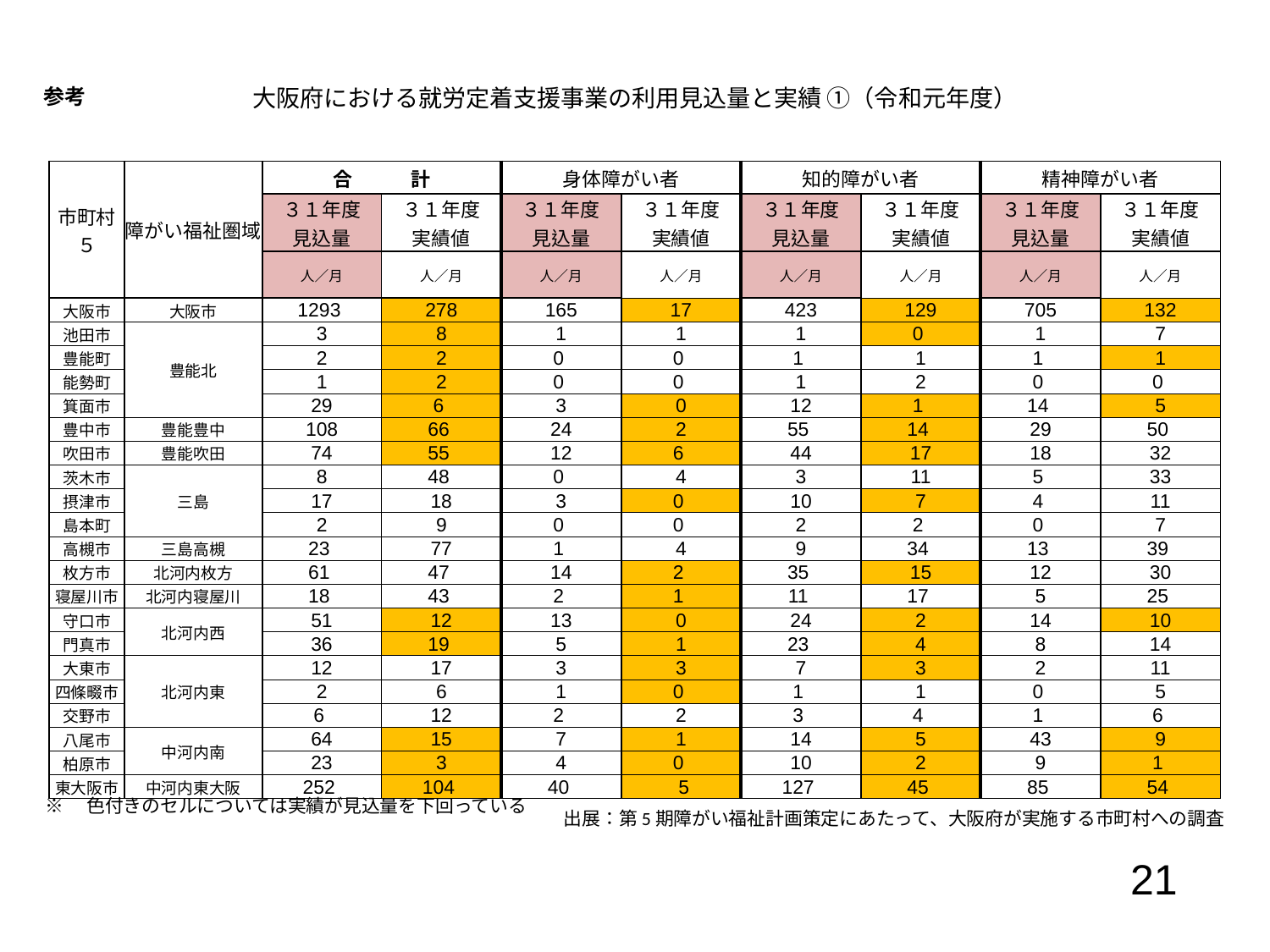

参考
大阪府における就労定着支援事業の利用見込量と実績 ➀（令和元年度）
| 市町村５ | 障がい福祉圏域 | 合　　　計 |  | 身体障がい者 |  | 知的障がい者 |  | 精神障がい者 |  |
| --- | --- | --- | --- | --- | --- | --- | --- | --- | --- |
|  |  | ３１年度 見込量 | ３１年度 実績値 | ３１年度 見込量 | ３１年度 実績値 | ３１年度 見込量 | ３１年度 実績値 | ３１年度 見込量 | ３１年度 実績値 |
|  |  | 人／月 | 人／月 | 人／月 | 人／月 | 人／月 | 人／月 | 人／月 | 人／月 |
| 大阪市 | 大阪市 | 1293 | 278 | 165 | 17 | 423 | 129 | 705 | 132 |
| 池田市 | 豊能北 | 3 | 8 | 1 | 1 | 1 | 0 | 1 | 7 |
| 豊能町 |  | 2 | 2 | 0 | 0 | 1 | 1 | 1 | 1 |
| 能勢町 |  | 1 | 2 | 0 | 0 | 1 | 2 | 0 | 0 |
| 箕面市 |  | 29 | 6 | 3 | 0 | 12 | 1 | 14 | 5 |
| 豊中市 | 豊能豊中 | 108 | 66 | 24 | 2 | 55 | 14 | 29 | 50 |
| 吹田市 | 豊能吹田 | 74 | 55 | 12 | 6 | 44 | 17 | 18 | 32 |
| 茨木市 | 三島 | 8 | 48 | 0 | 4 | 3 | 11 | 5 | 33 |
| 摂津市 |  | 17 | 18 | 3 | 0 | 10 | 7 | 4 | 11 |
| 島本町 |  | 2 | 9 | 0 | 0 | 2 | 2 | 0 | 7 |
| 高槻市 | 三島高槻 | 23 | 77 | 1 | 4 | 9 | 34 | 13 | 39 |
| 枚方市 | 北河内枚方 | 61 | 47 | 14 | 2 | 35 | 15 | 12 | 30 |
| 寝屋川市 | 北河内寝屋川 | 18 | 43 | 2 | 1 | 11 | 17 | 5 | 25 |
| 守口市 | 北河内西 | 51 | 12 | 13 | 0 | 24 | 2 | 14 | 10 |
| 門真市 |  | 36 | 19 | 5 | 1 | 23 | 4 | 8 | 14 |
| 大東市 | 北河内東 | 12 | 17 | 3 | 3 | 7 | 3 | 2 | 11 |
| 四條畷市 |  | 2 | 6 | 1 | 0 | 1 | 1 | 0 | 5 |
| 交野市 |  | 6 | 12 | 2 | 2 | 3 | 4 | 1 | 6 |
| 八尾市 | 中河内南 | 64 | 15 | 7 | 1 | 14 | 5 | 43 | 9 |
| 柏原市 |  | 23 | 3 | 4 | 0 | 10 | 2 | 9 | 1 |
| 東大阪市 | 中河内東大阪 | 252 | 104 | 40 | 5 | 127 | 45 | 85 | 54 |
※　色付きのセルについては実績が見込量を下回っている
出展：第5期障がい福祉計画策定にあたって、大阪府が実施する市町村への調査
21